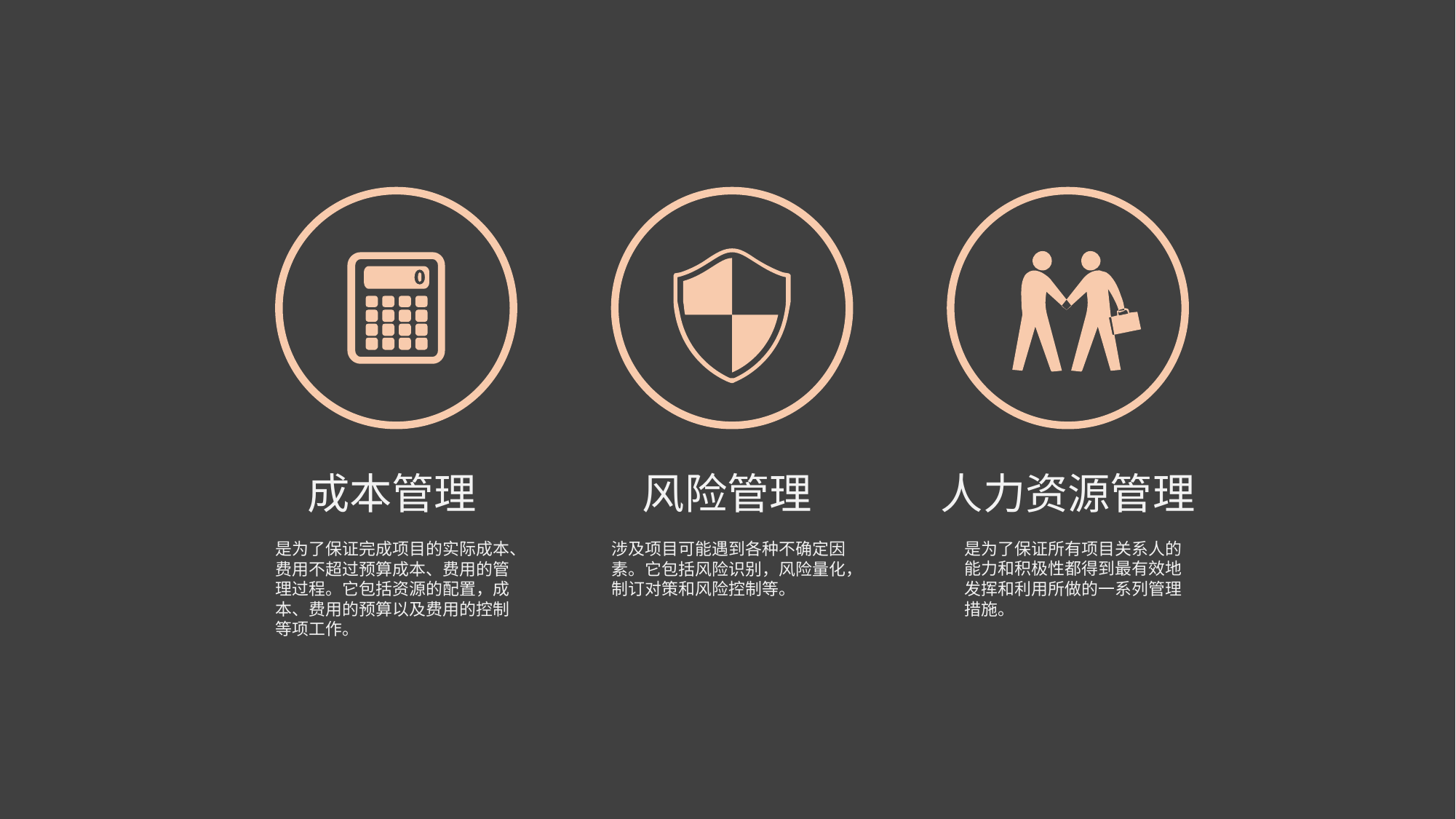

成本管理
人力资源管理
风险管理
是为了保证完成项目的实际成本、费用不超过预算成本、费用的管理过程。它包括资源的配置，成本、费用的预算以及费用的控制等项工作。
涉及项目可能遇到各种不确定因素。它包括风险识别，风险量化，制订对策和风险控制等。
是为了保证所有项目关系人的能力和积极性都得到最有效地发挥和利用所做的一系列管理措施。